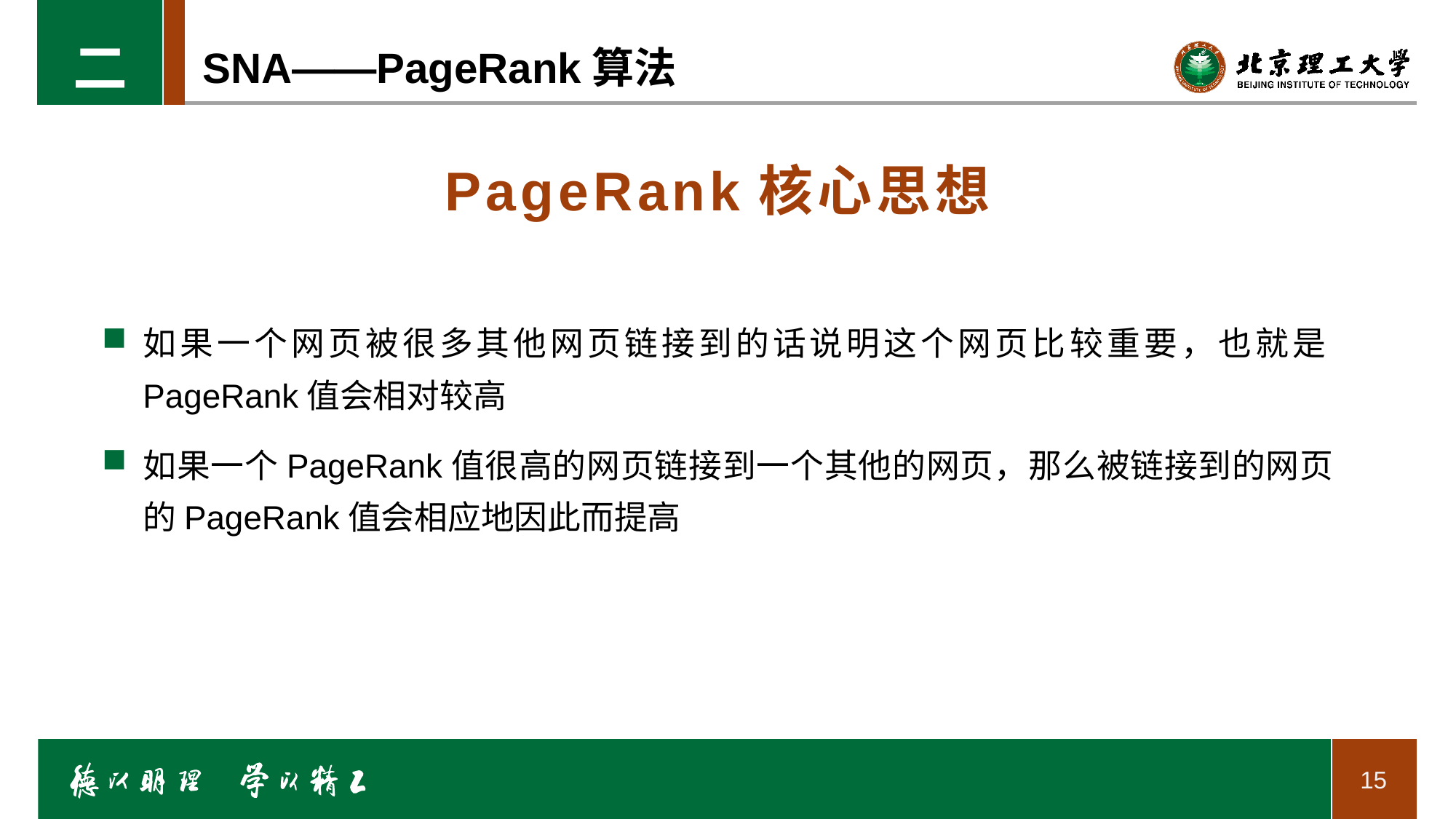

二
# SNA——PageRank算法
PageRank核心思想

如果一个网页被很多其他网页链接到的话说明这个网页比较重要，也就是PageRank值会相对较高
如果一个PageRank值很高的网页链接到一个其他的网页，那么被链接到的网页的PageRank值会相应地因此而提高